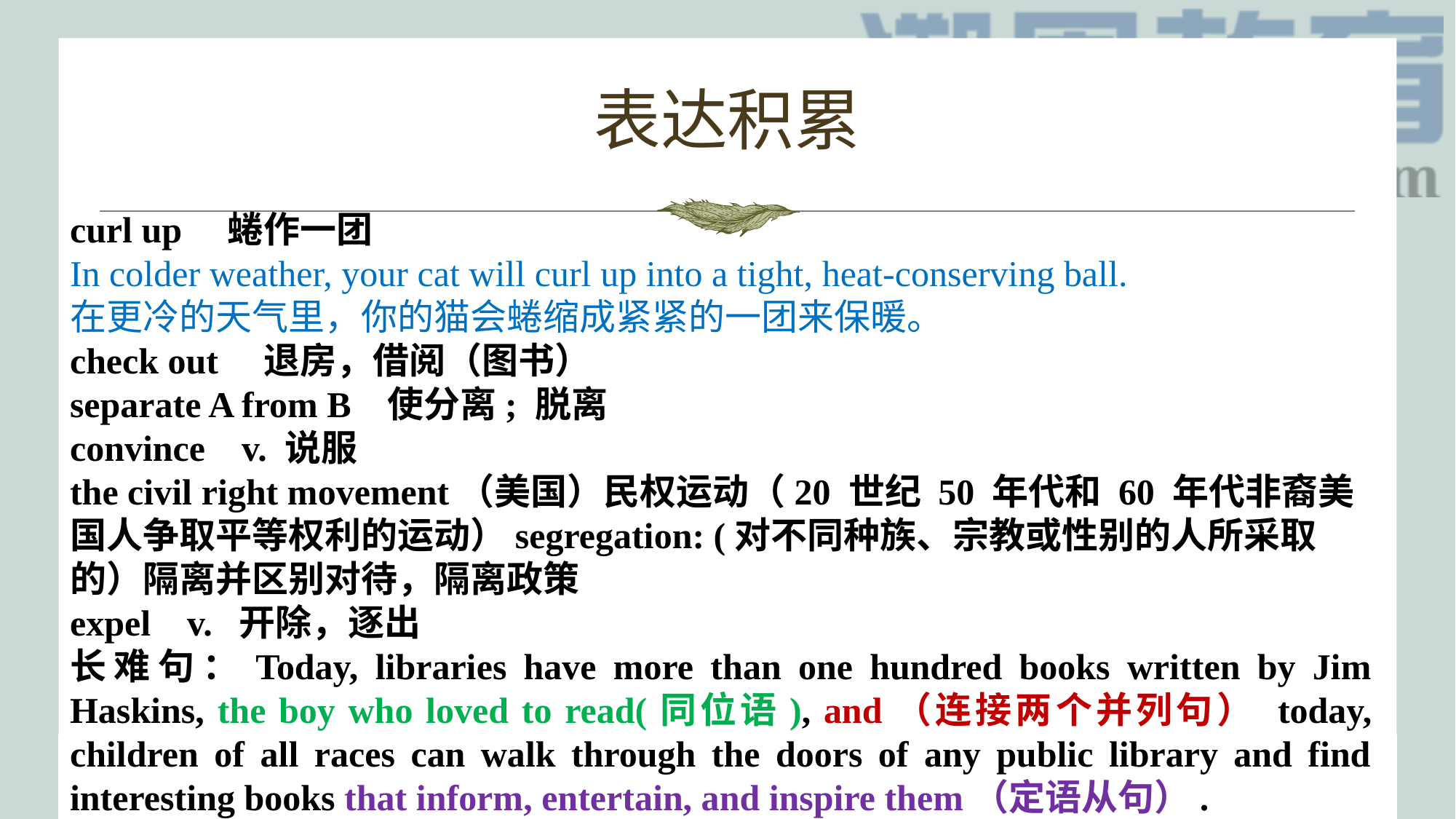

# 表达积累
curl up    蜷作一团
In colder weather, your cat will curl up into a tight, heat-conserving ball.
在更冷的天气里，你的猫会蜷缩成紧紧的一团来保暖。
check out    退房，借阅（图书）
separate A from B   使分离; 脱离
convince    v. 说服
the civil right movement（美国）民权运动（20 世纪 50 年代和 60 年代非裔美国人争取平等权利的运动）segregation: (对不同种族、宗教或性别的人所采取的）隔离并区别对待，隔离政策
expel    v.  开除，逐出
长难句：Today, libraries have more than one hundred books written by Jim Haskins, the boy who loved to read(同位语), and（连接两个并列句） today, children of all races can walk through the doors of any public library and find interesting books that inform, entertain, and inspire them（定语从句）.